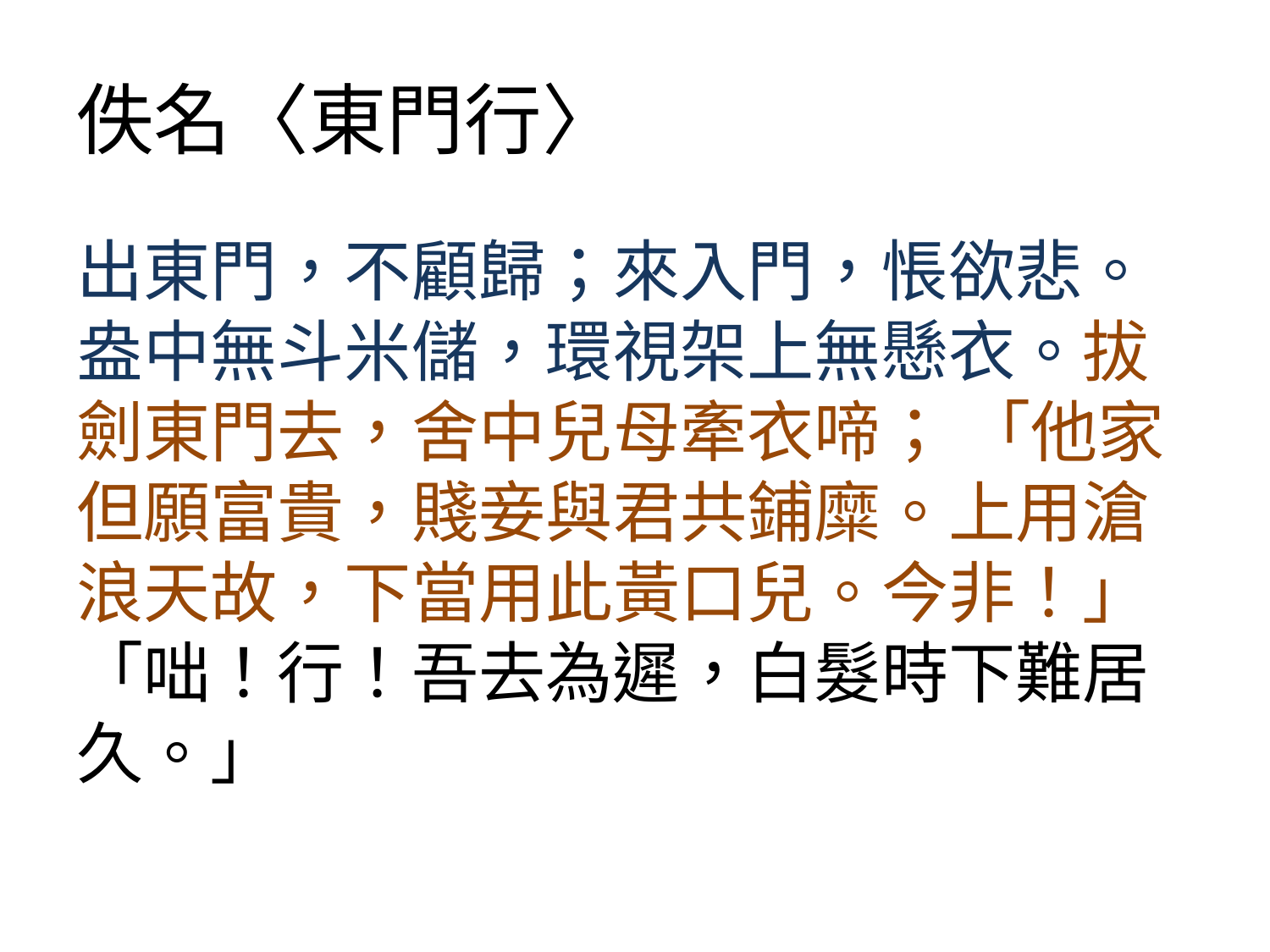

# 佚名〈東門行〉
出東門，不顧歸；來入門，悵欲悲。 盎中無斗米儲，環視架上無懸衣。拔劍東門去，舍中兒母牽衣啼； 「他家但願富貴，賤妾與君共鋪糜。上用滄浪天故，下當用此黃口兒。今非！」 「咄！行！吾去為遲，白髮時下難居久。」